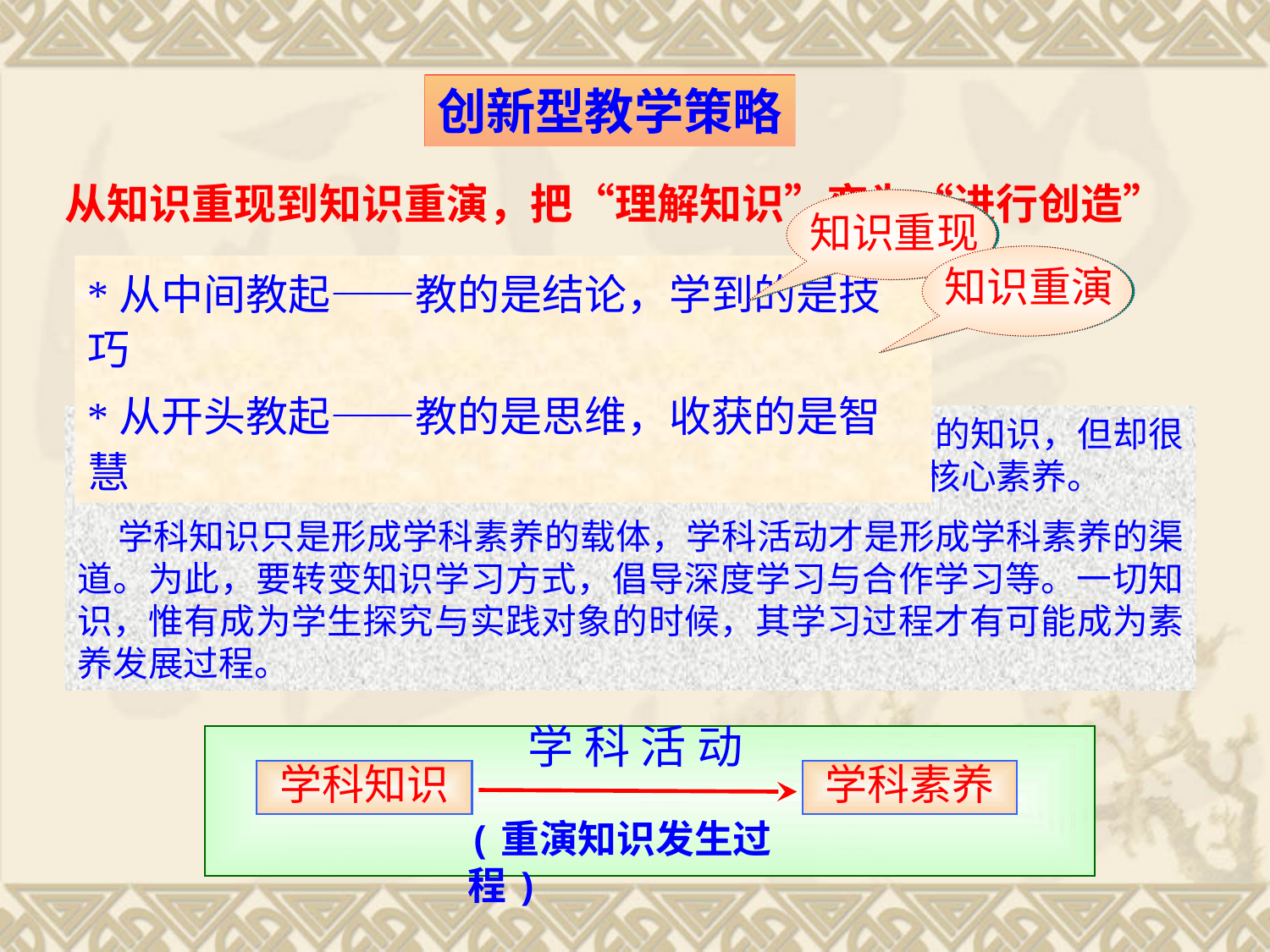

创新型教学策略
从知识重现到知识重演，把“理解知识”变为“进行创造”

知识重现

知识重演
*从中间教起——教的是结论，学到的是技巧
*从开头教起——教的是思维，收获的是智慧
    直接告诉知识，看起来可让学生在短时间内得到更多的知识，但却很难转化为问题解决的能力与智慧，也无助于提升学生的核心素养。
    学科知识只是形成学科素养的载体，学科活动才是形成学科素养的渠道。为此，要转变知识学习方式，倡导深度学习与合作学习等。一切知识，惟有成为学生探究与实践对象的时候，其学习过程才有可能成为素养发展过程。

学 科 活 动

学科知识
学科素养

(重演知识发生过程)